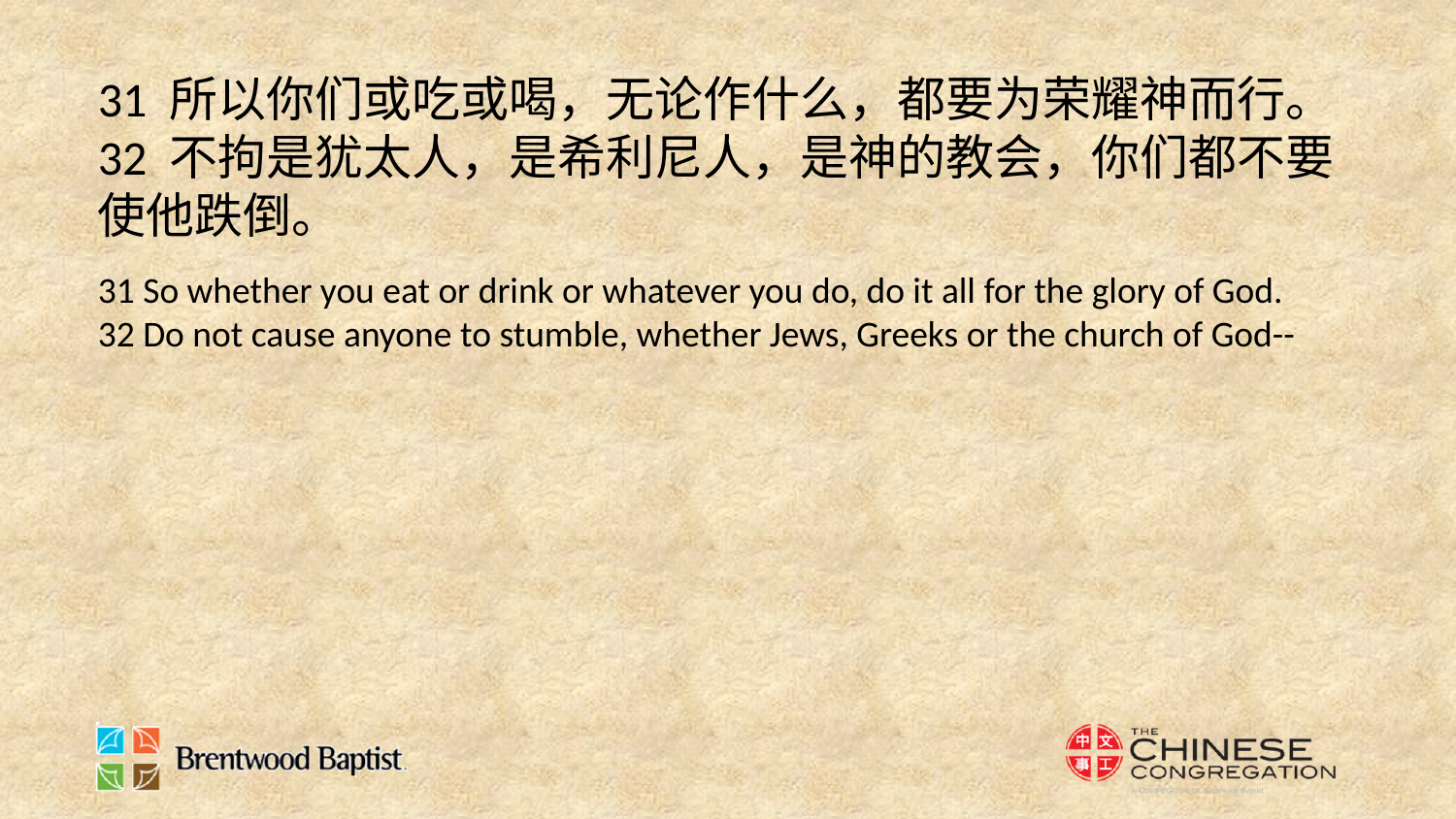

31 所以你们或吃或喝，无论作什么，都要为荣耀神而行。
32 不拘是犹太人，是希利尼人，是神的教会，你们都不要使他跌倒。

31 So whether you eat or drink or whatever you do, do it all for the glory of God.
32 Do not cause anyone to stumble, whether Jews, Greeks or the church of God--